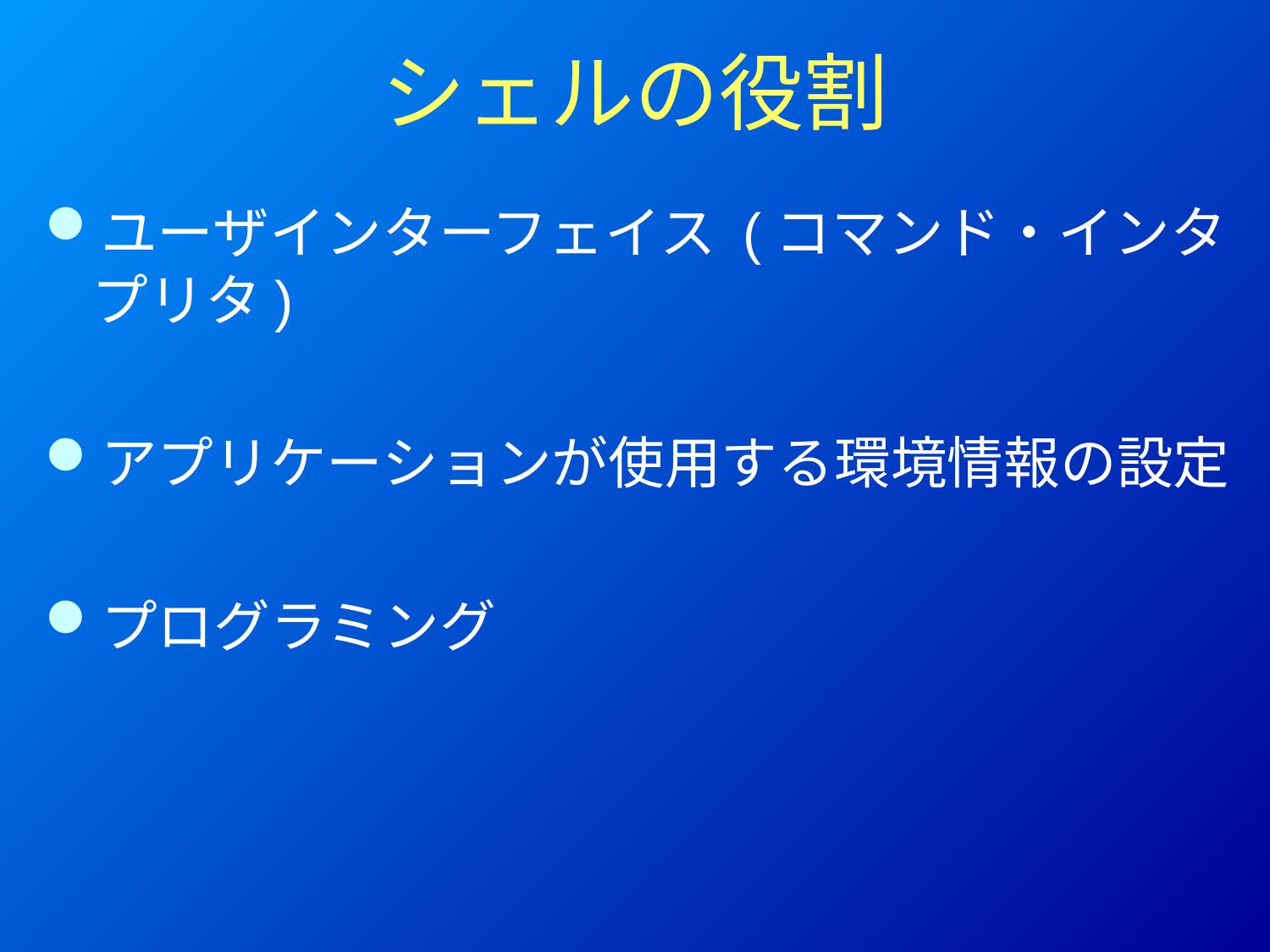

# シェルの役割
ユーザインターフェイス (コマンド・インタプリタ)

アプリケーションが使用する環境情報の設定

プログラミング